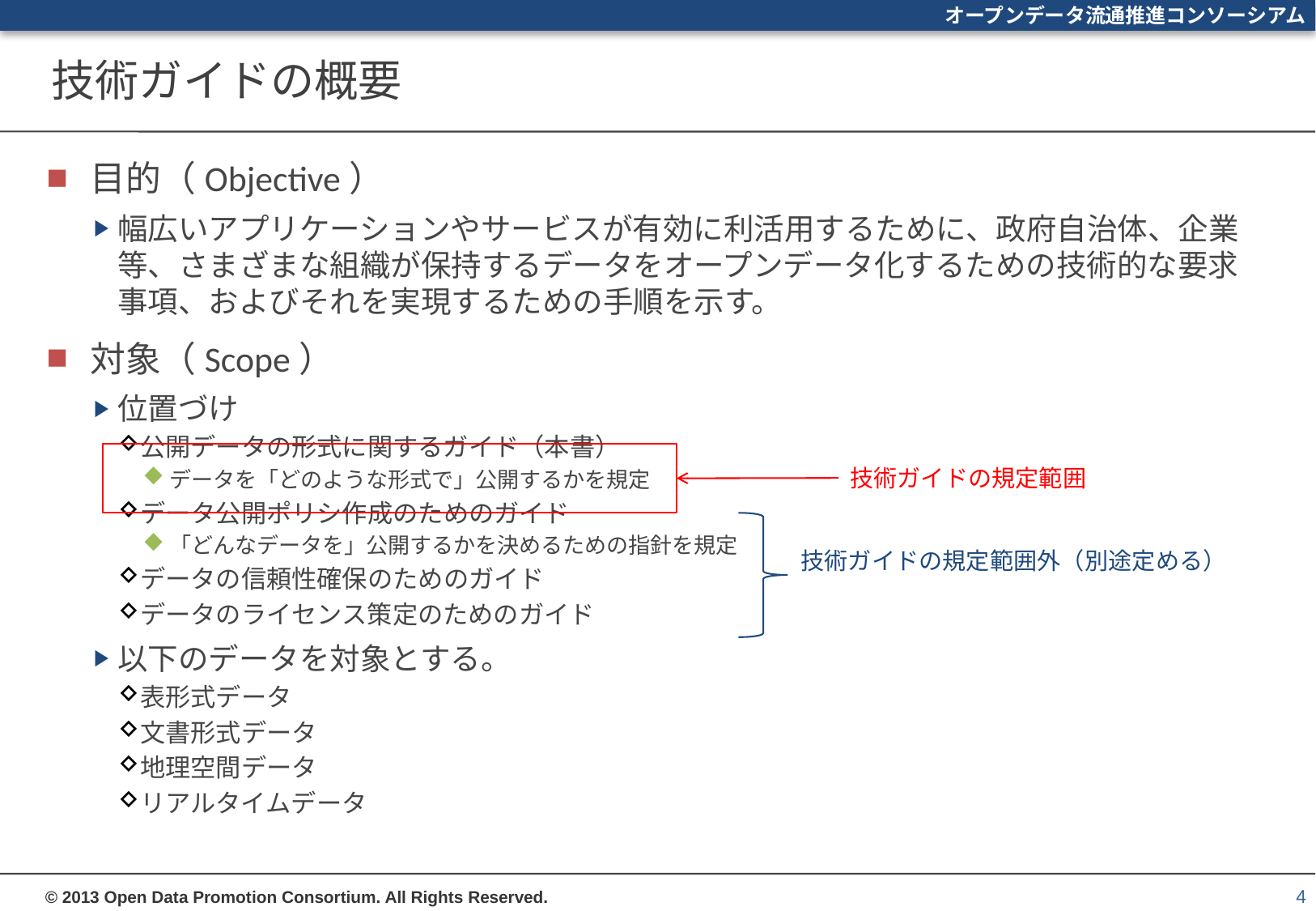

# 技術ガイドの概要
目的（Objective）
幅広いアプリケーションやサービスが有効に利活用するために、政府自治体、企業等、さまざまな組織が保持するデータをオープンデータ化するための技術的な要求事項、およびそれを実現するための手順を示す。
対象（Scope）
位置づけ
公開データの形式に関するガイド（本書）
データを「どのような形式で」公開するかを規定
データ公開ポリシ作成のためのガイド
「どんなデータを」公開するかを決めるための指針を規定
データの信頼性確保のためのガイド
データのライセンス策定のためのガイド
以下のデータを対象とする。
表形式データ
文書形式データ
地理空間データ
リアルタイムデータ

技術ガイドの規定範囲

技術ガイドの規定範囲外（別途定める）
4